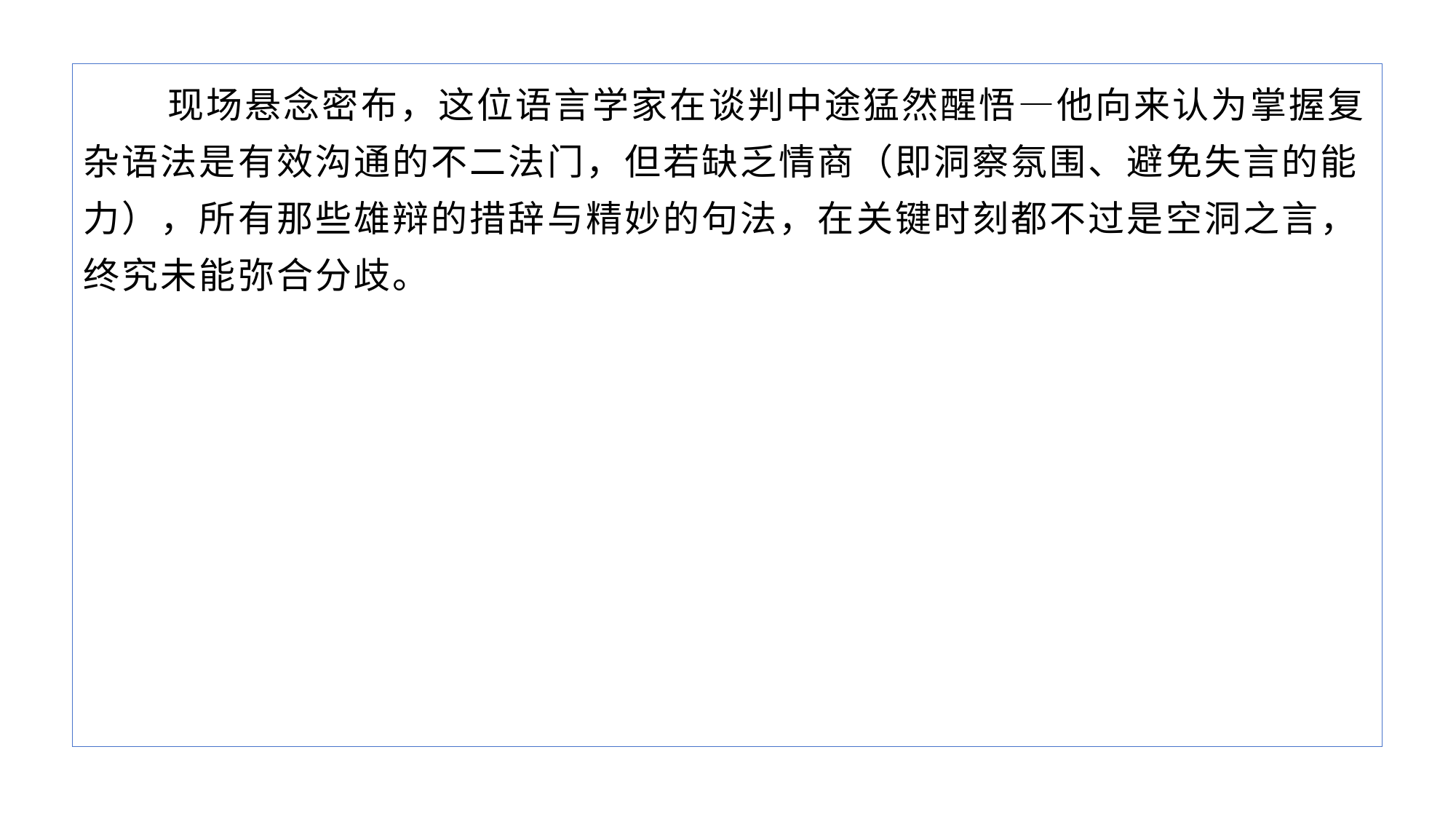

现场悬念密布，这位语言学家在谈判中途猛然醒悟—他向来认为掌握复杂语法是有效沟通的不二法门，但若缺乏情商（即洞察氛围、避免失言的能力），所有那些雄辩的措辞与精妙的句法，在关键时刻都不过是空洞之言，终究未能弥合分歧。